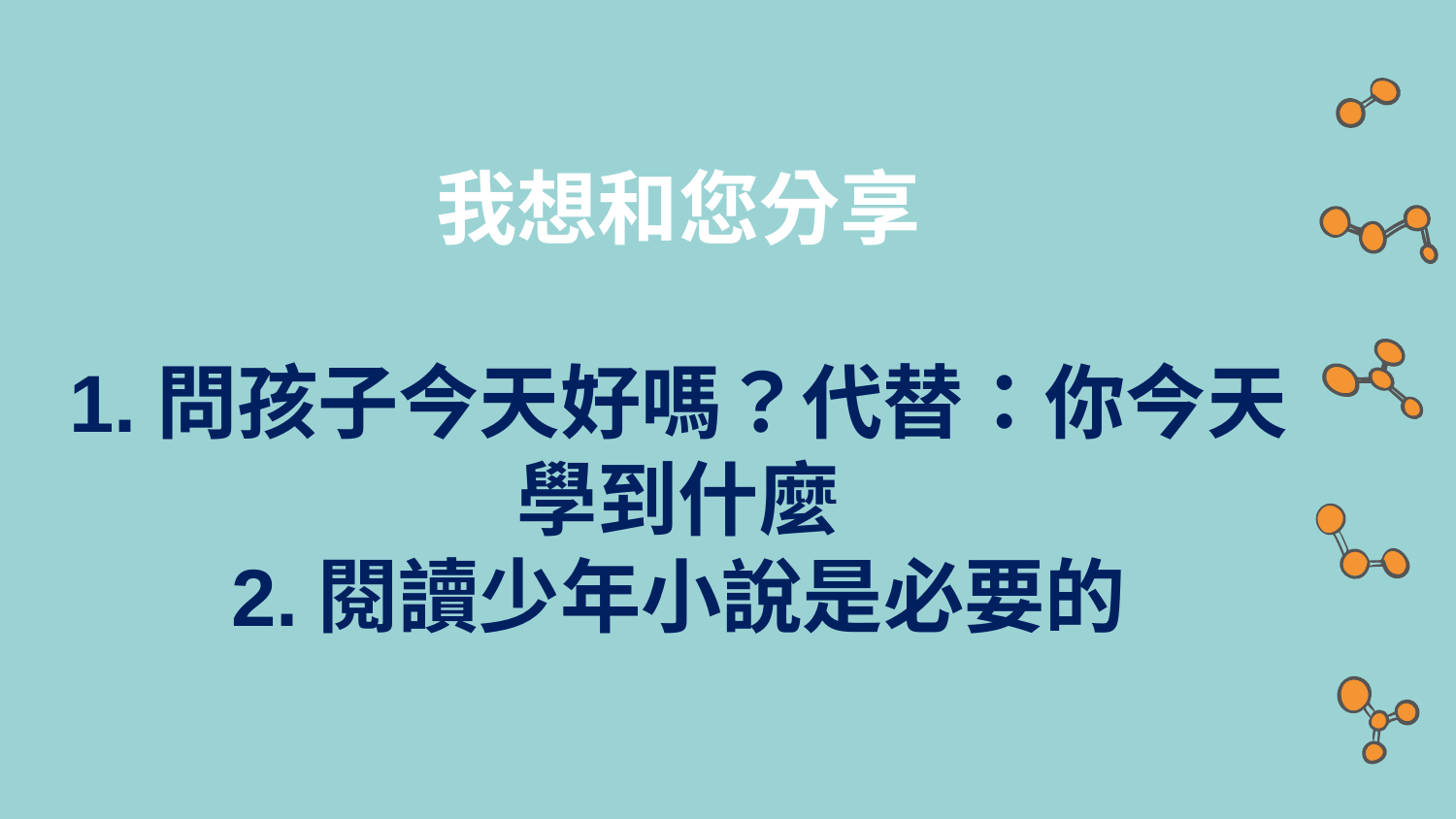

# 我想和您分享 1.問孩子今天好嗎？代替：你今天學到什麼 2.閱讀少年小說是必要的